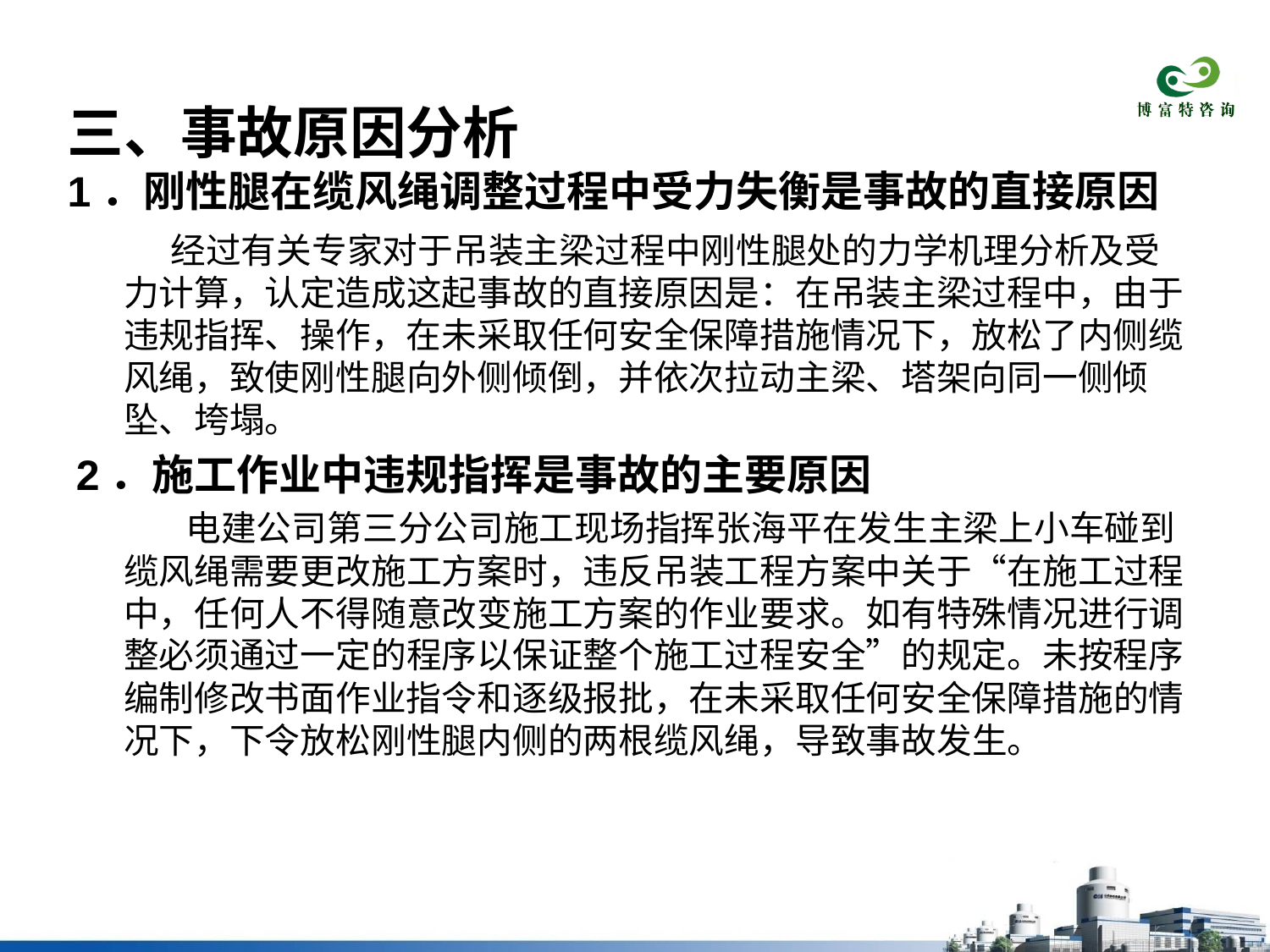

# 三、事故原因分析 1．刚性腿在缆风绳调整过程中受力失衡是事故的直接原因
           经过有关专家对于吊装主梁过程中刚性腿处的力学机理分析及受力计算，认定造成这起事故的直接原因是：在吊装主梁过程中，由于违规指挥、操作，在未采取任何安全保障措施情况下，放松了内侧缆风绳，致使刚性腿向外侧倾倒，并依次拉动主梁、塔架向同一侧倾坠、垮塌。
2．施工作业中违规指挥是事故的主要原因
　　     电建公司第三分公司施工现场指挥张海平在发生主梁上小车碰到缆风绳需要更改施工方案时，违反吊装工程方案中关于“在施工过程中，任何人不得随意改变施工方案的作业要求。如有特殊情况进行调整必须通过一定的程序以保证整个施工过程安全”的规定。未按程序编制修改书面作业指令和逐级报批，在未采取任何安全保障措施的情况下，下令放松刚性腿内侧的两根缆风绳，导致事故发生。